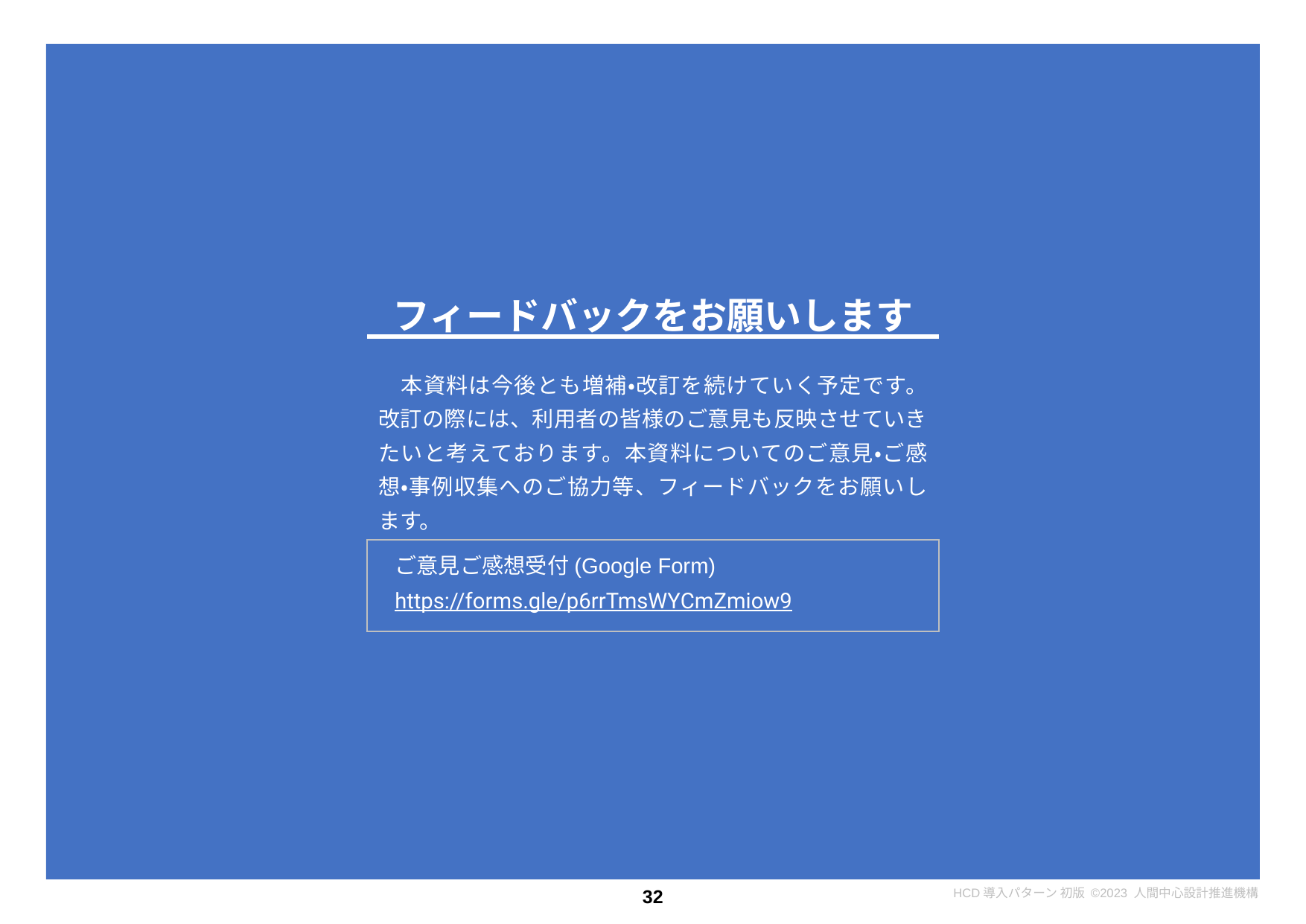

フィードバックをお願いします
　本資料は今後とも増補・改訂を続けていく予定です。改訂の際には、利用者の皆様のご意見も反映させていきたいと考えております。本資料についてのご意見・ご感想・事例収集へのご協力等、フィードバックをお願いします。
ご意見ご感想受付(Google Form)
https://forms.gle/p6rrTmsWYCmZmiow9

32